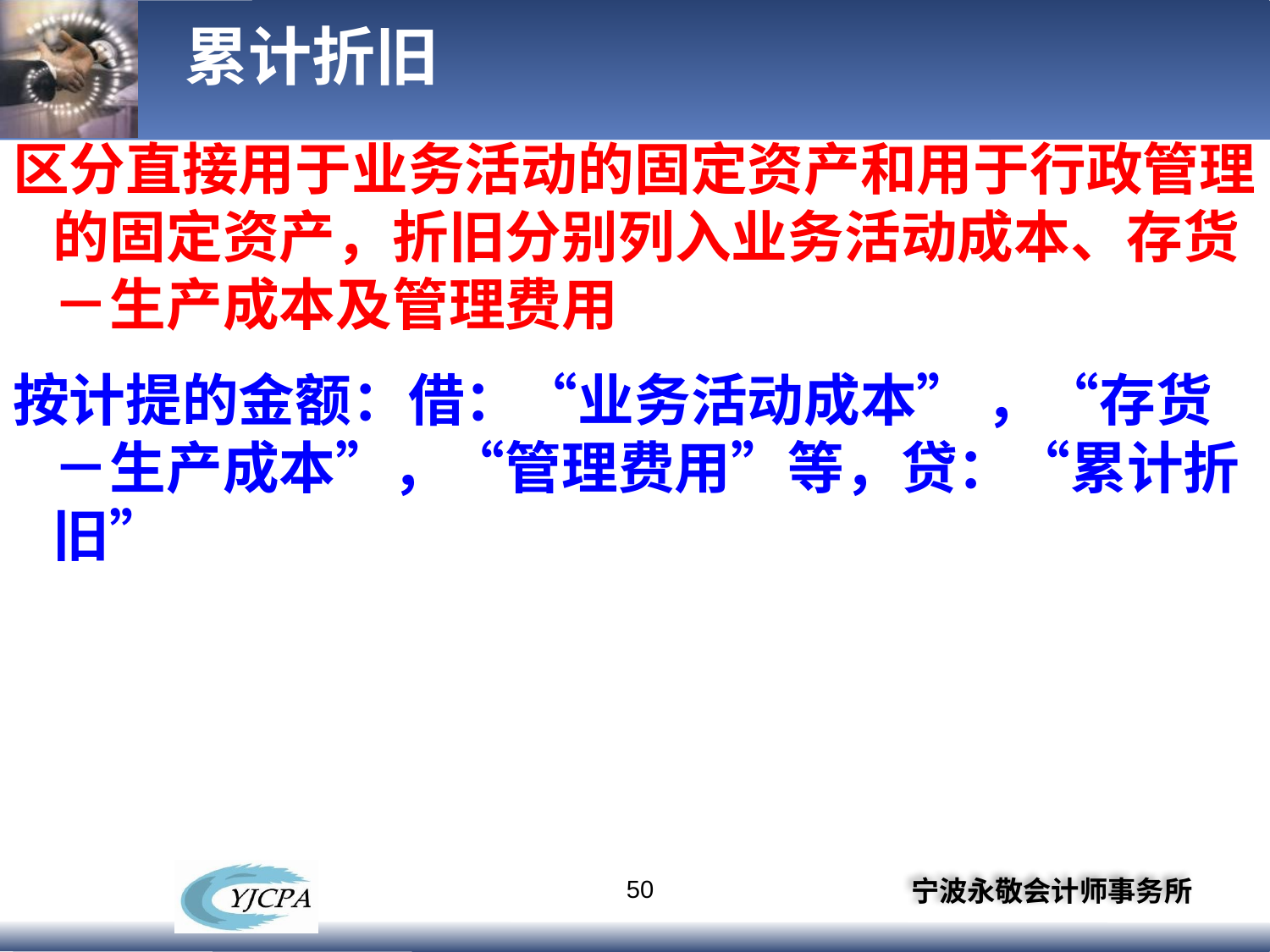

# 累计折旧
区分直接用于业务活动的固定资产和用于行政管理的固定资产，折旧分别列入业务活动成本、存货－生产成本及管理费用
按计提的金额：借：“业务活动成本” ，“存货－生产成本”，“管理费用”等，贷：“累计折旧”